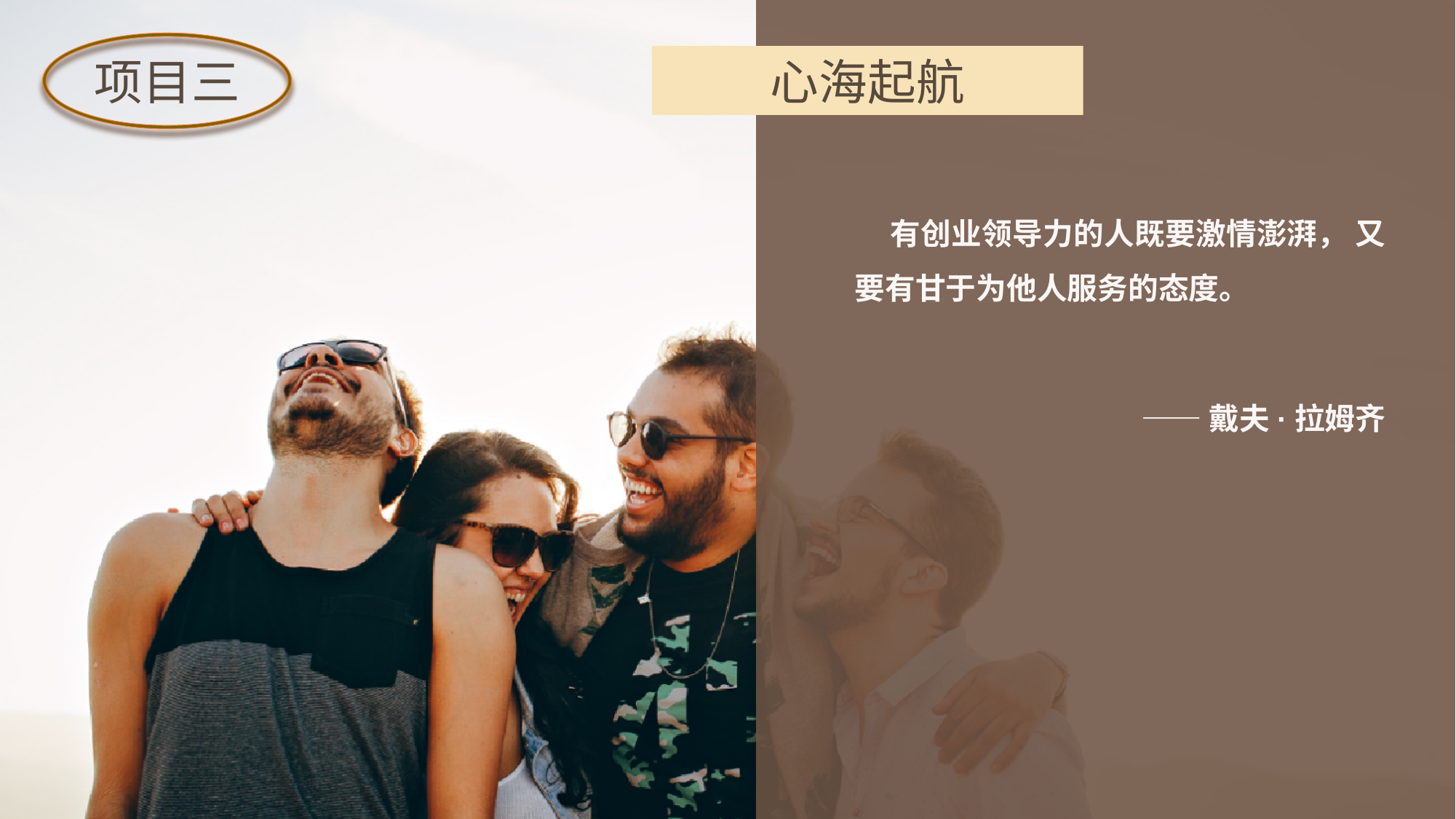

项目三
心海起航
    有创业领导力的人既要激情澎湃， 又要有甘于为他人服务的态度。

——戴夫·拉姆齐